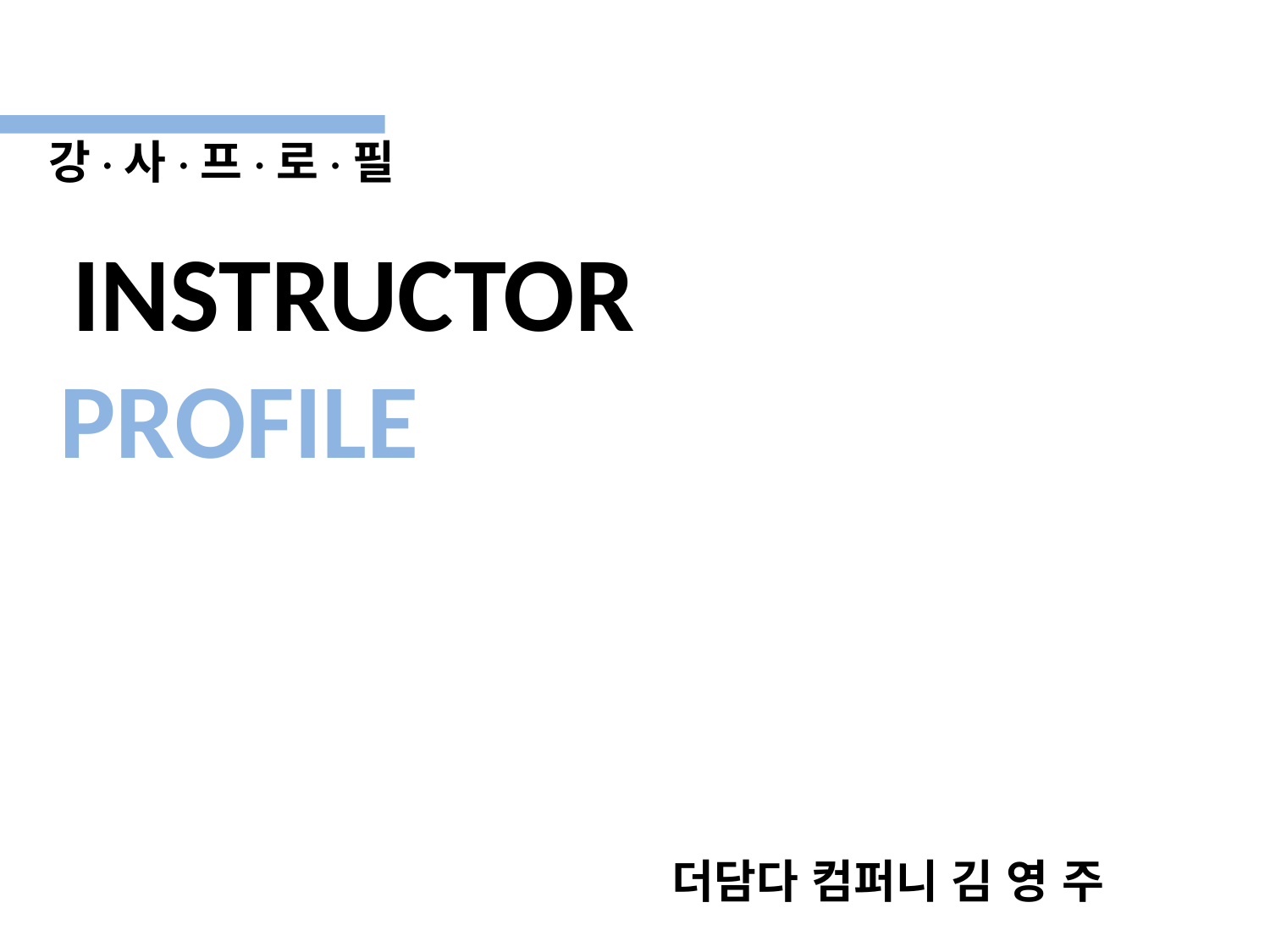

강·사·프·로·필
INSTRUCTOR
PROFILE
더담다 컴퍼니 김 영 주